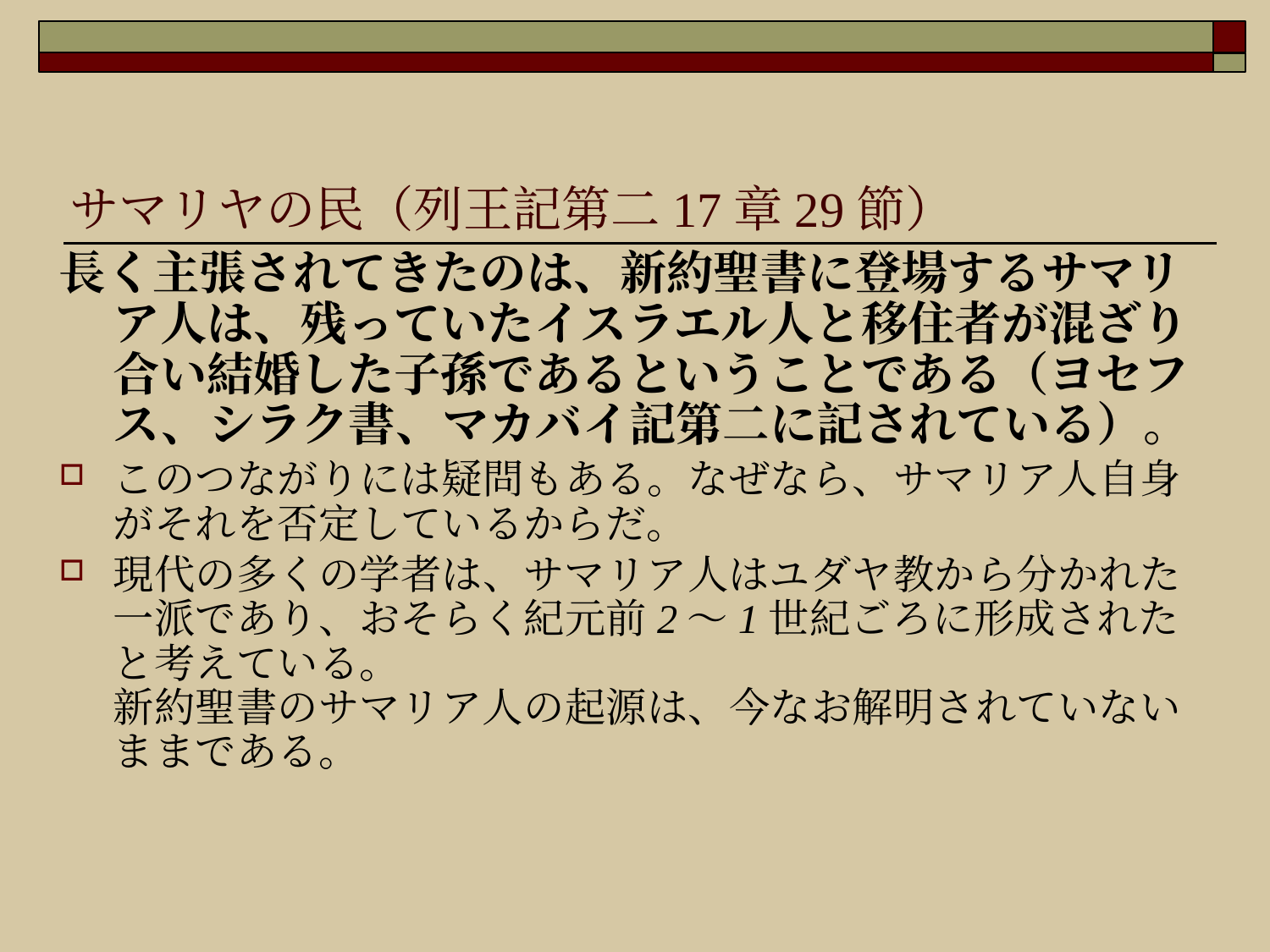

サマリヤの民（列王記第二17章29節）
長く主張されてきたのは、新約聖書に登場するサマリア人は、残っていたイスラエル人と移住者が混ざり合い結婚した子孫であるということである（ヨセフス、シラク書、マカバイ記第二に記されている）。
このつながりには疑問もある。なぜなら、サマリア人自身がそれを否定しているからだ。
現代の多くの学者は、サマリア人はユダヤ教から分かれた一派であり、おそらく紀元前2〜1世紀ごろに形成されたと考えている。
新約聖書のサマリア人の起源は、今なお解明されていないままである。